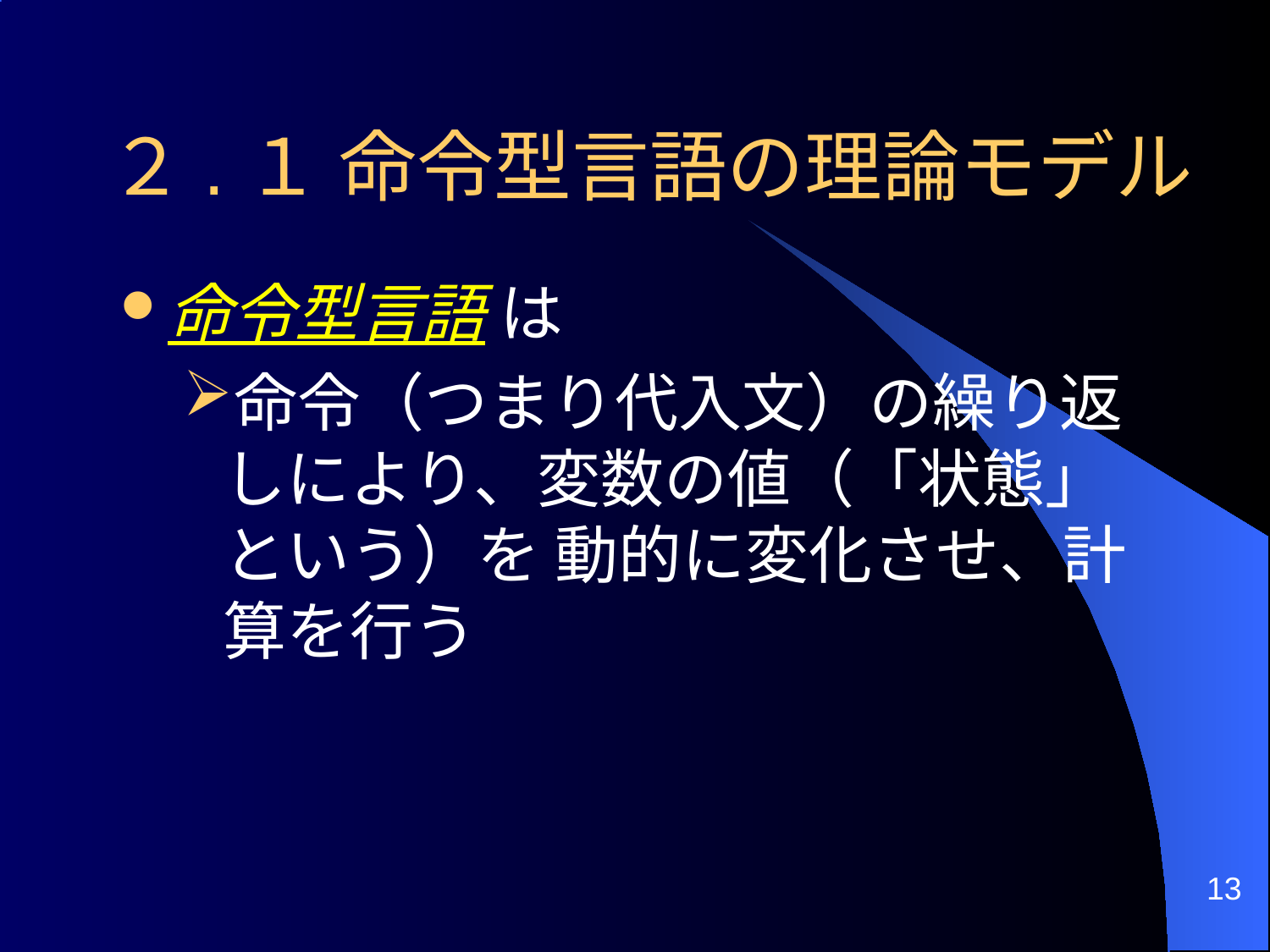

# ２.１ 命令型言語の理論モデル
命令型言語 は
命令（つまり代入文）の繰り返しにより、変数の値（「状態」 という）を 動的に変化させ、計算を行う
13